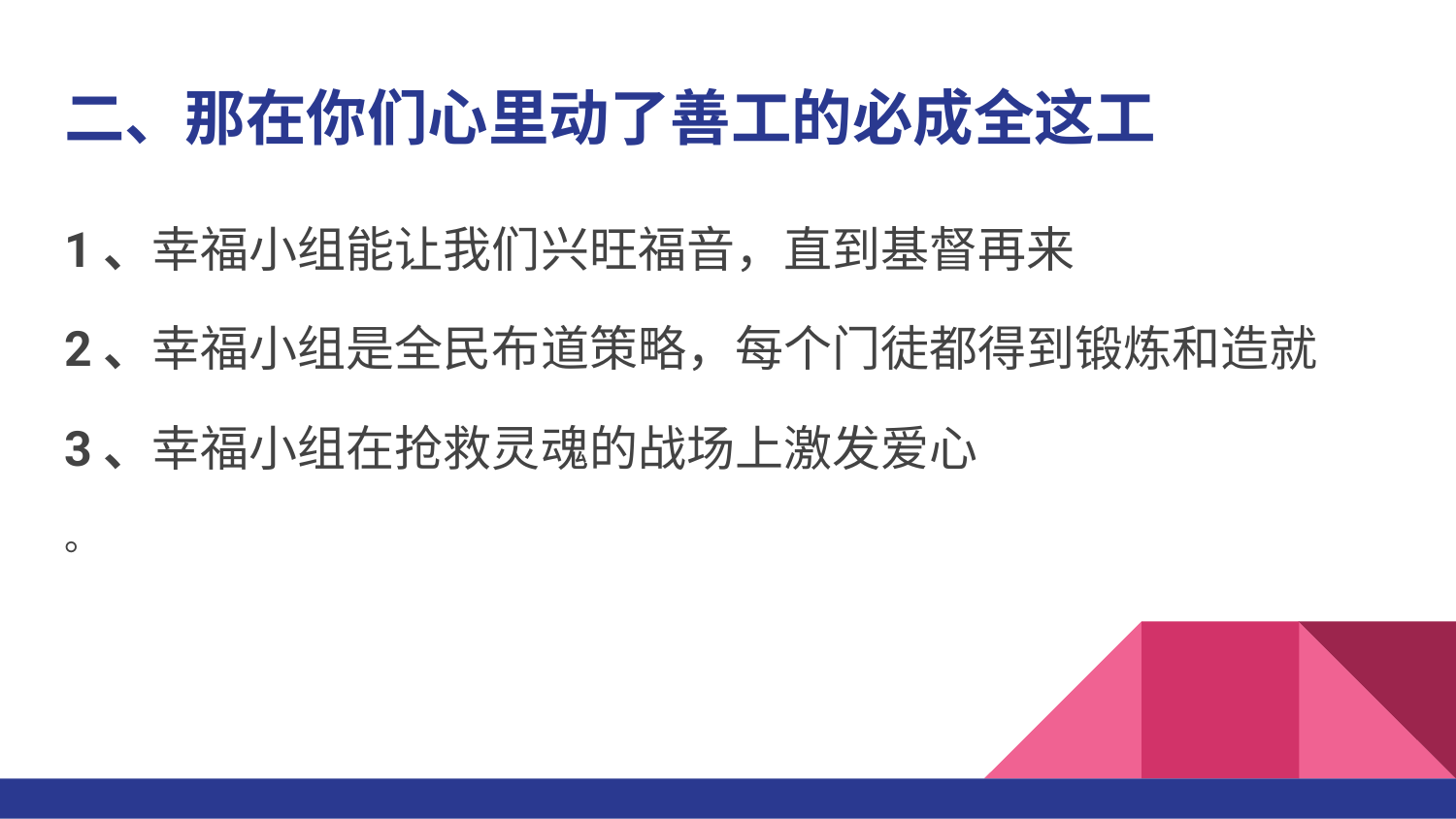

# 二、那在你们心里动了善工的必成全这工
1、幸福小组能让我们兴旺福音，直到基督再来
2、幸福小组是全民布道策略，每个门徒都得到锻炼和造就
3、幸福小组在抢救灵魂的战场上激发爱心
。